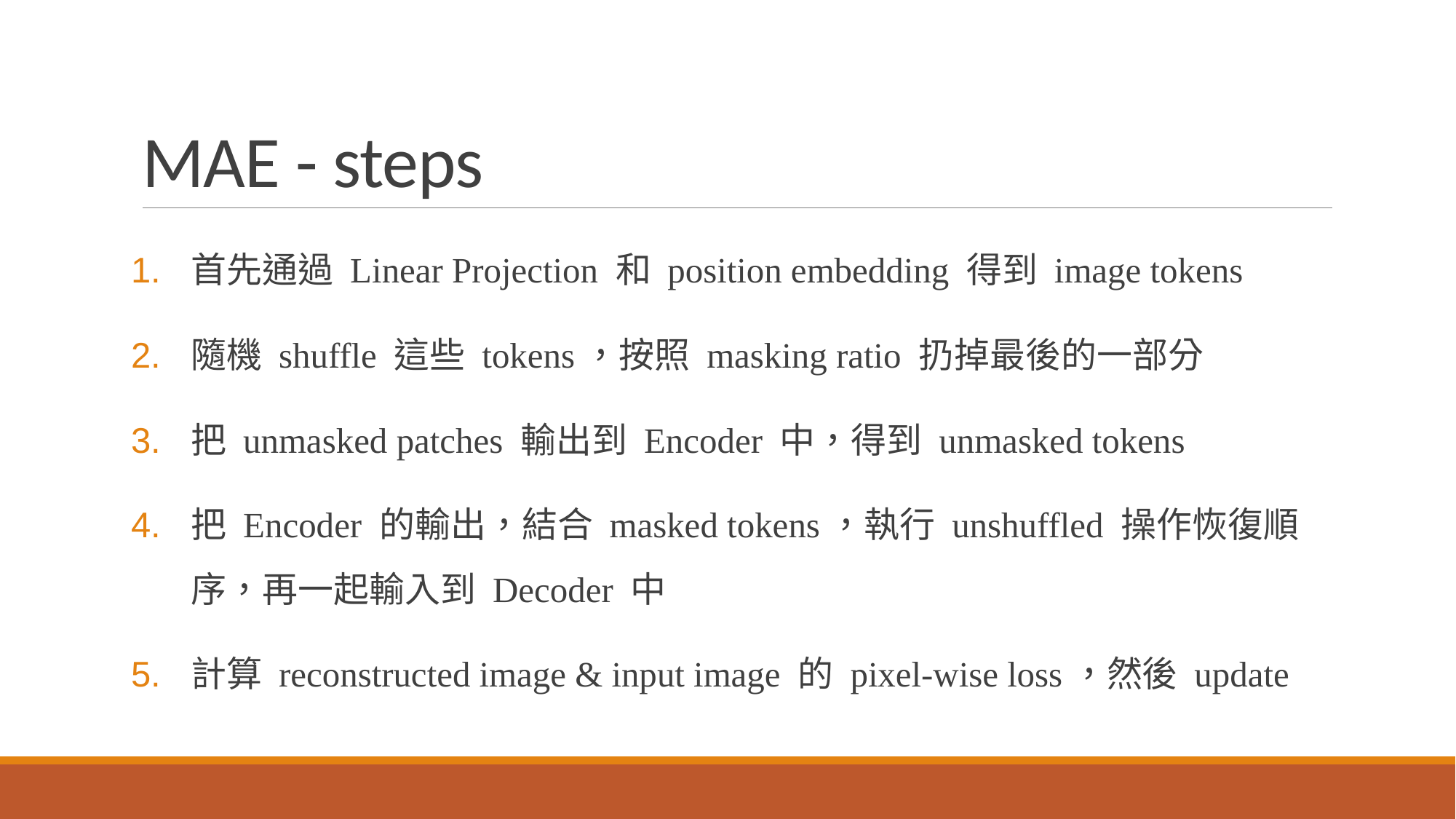

# MAE - steps
首先通過 Linear Projection 和 position embedding 得到 image tokens
隨機 shuffle 這些 tokens，按照 masking ratio 扔掉最後的一部分
把 unmasked patches 輸出到 Encoder 中，得到 unmasked tokens
把 Encoder 的輸出，結合 masked tokens，執行 unshuffled 操作恢復順序，再一起輸入到 Decoder 中
計算 reconstructed image & input image 的 pixel-wise loss，然後 update